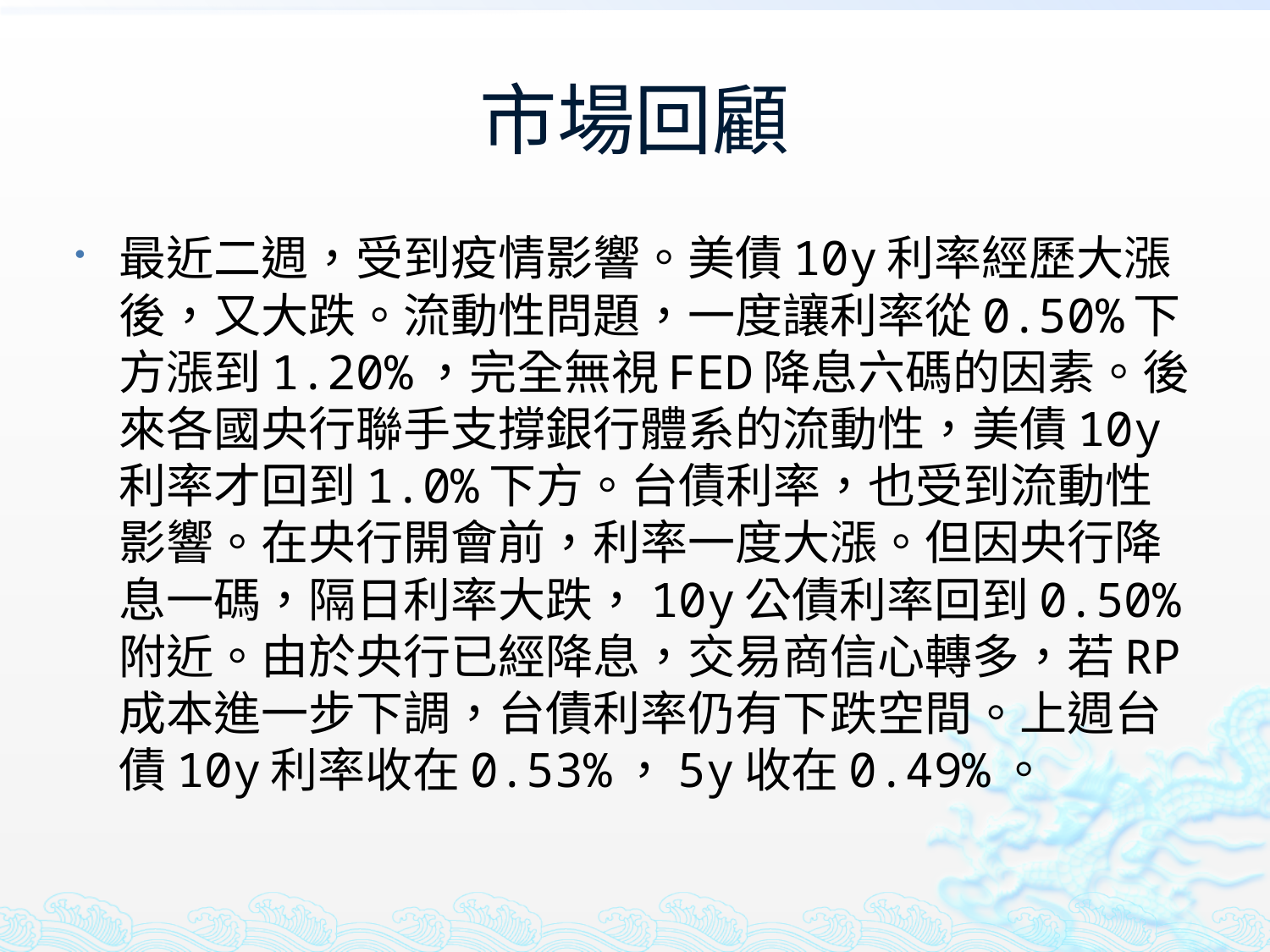

# 市場回顧
最近二週，受到疫情影響。美債10y利率經歷大漲後，又大跌。流動性問題，一度讓利率從0.50%下方漲到1.20%，完全無視FED降息六碼的因素。後來各國央行聯手支撐銀行體系的流動性，美債10y利率才回到1.0%下方。台債利率，也受到流動性影響。在央行開會前，利率一度大漲。但因央行降息一碼，隔日利率大跌，10y公債利率回到0.50%附近。由於央行已經降息，交易商信心轉多，若RP成本進一步下調，台債利率仍有下跌空間。上週台債10y利率收在0.53%，5y收在0.49%。